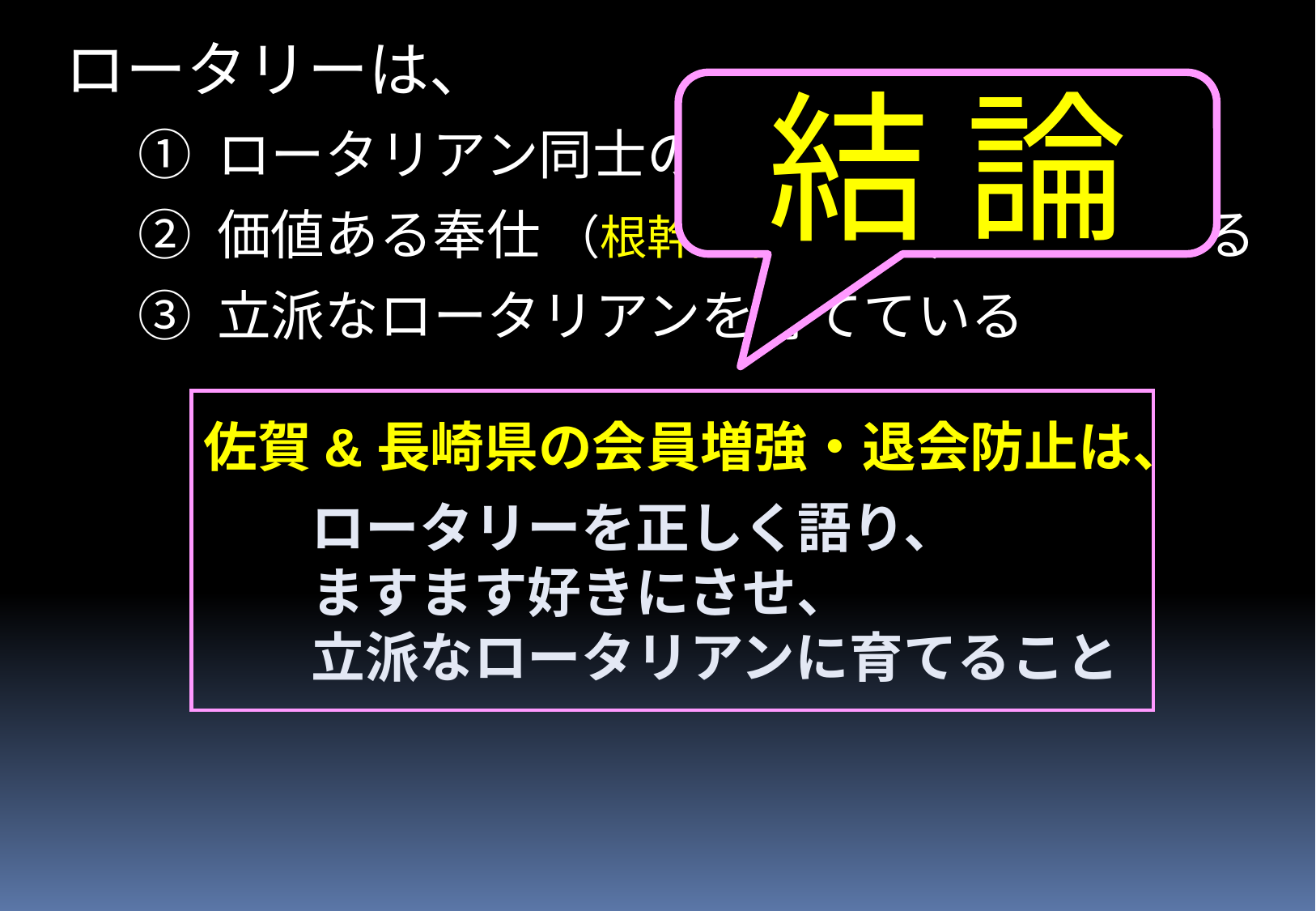

ロータリーは、

      ① ロータリアン同士の友情を基盤に

      ② 価値ある奉仕 （根幹は職業奉仕） をしている

      ③ 立派なロータリアンを育てている

結 論

佐賀&長崎県の会員増強・退会防止は、

　　ロータリーを正しく語り、
　　ますます好きにさせ、
　　立派なロータリアンに育てること